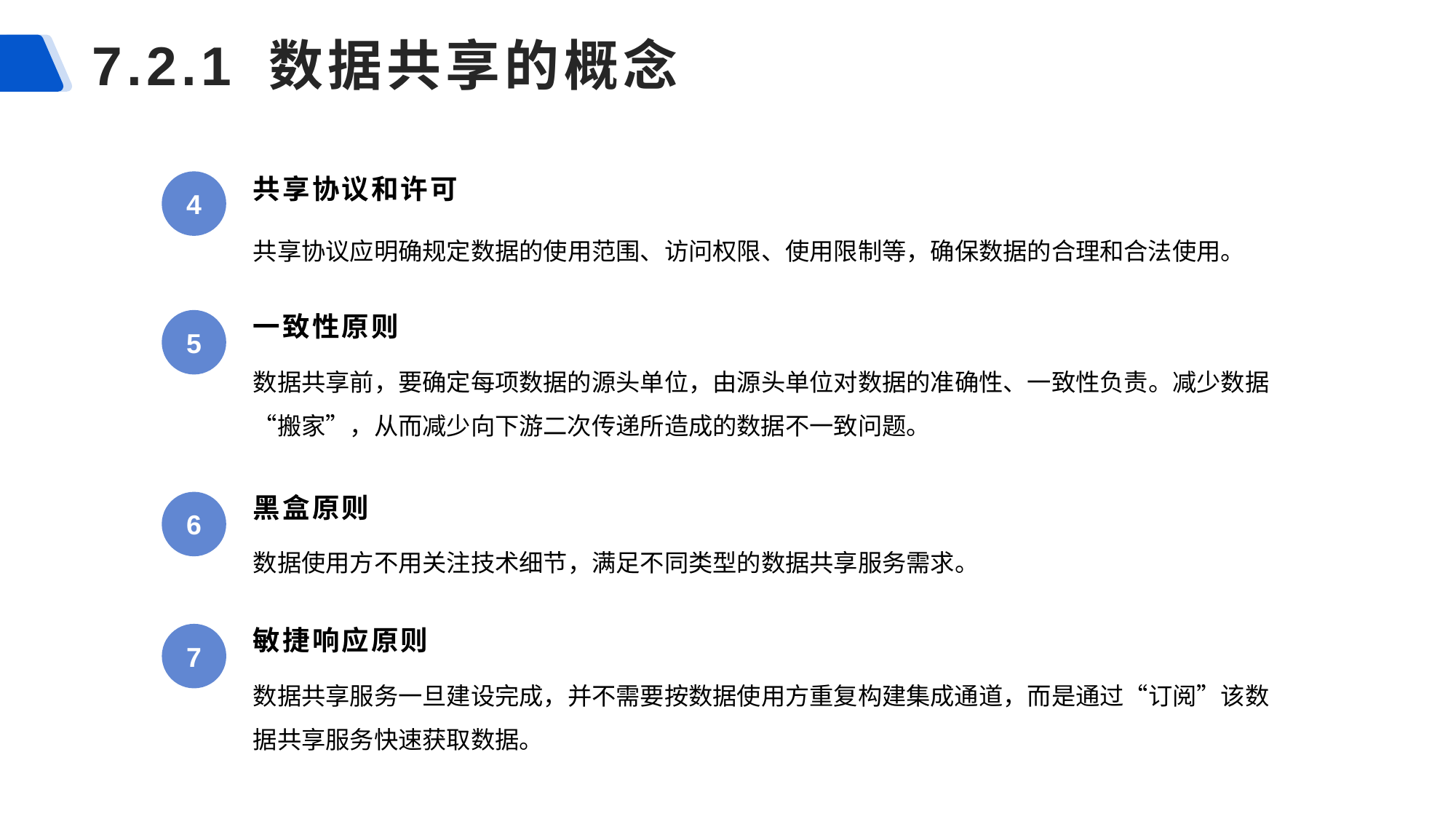

7.2.1 数据共享的概念
共享协议和许可
4
共享协议应明确规定数据的使用范围、访问权限、使用限制等，确保数据的合理和合法使用。
一致性原则
5
数据共享前，要确定每项数据的源头单位，由源头单位对数据的准确性、一致性负责。减少数据“搬家”，从而减少向下游二次传递所造成的数据不一致问题。
黑盒原则
6
数据使用方不用关注技术细节，满足不同类型的数据共享服务需求。
敏捷响应原则
7
数据共享服务一旦建设完成，并不需要按数据使用方重复构建集成通道，而是通过“订阅”该数据共享服务快速获取数据。